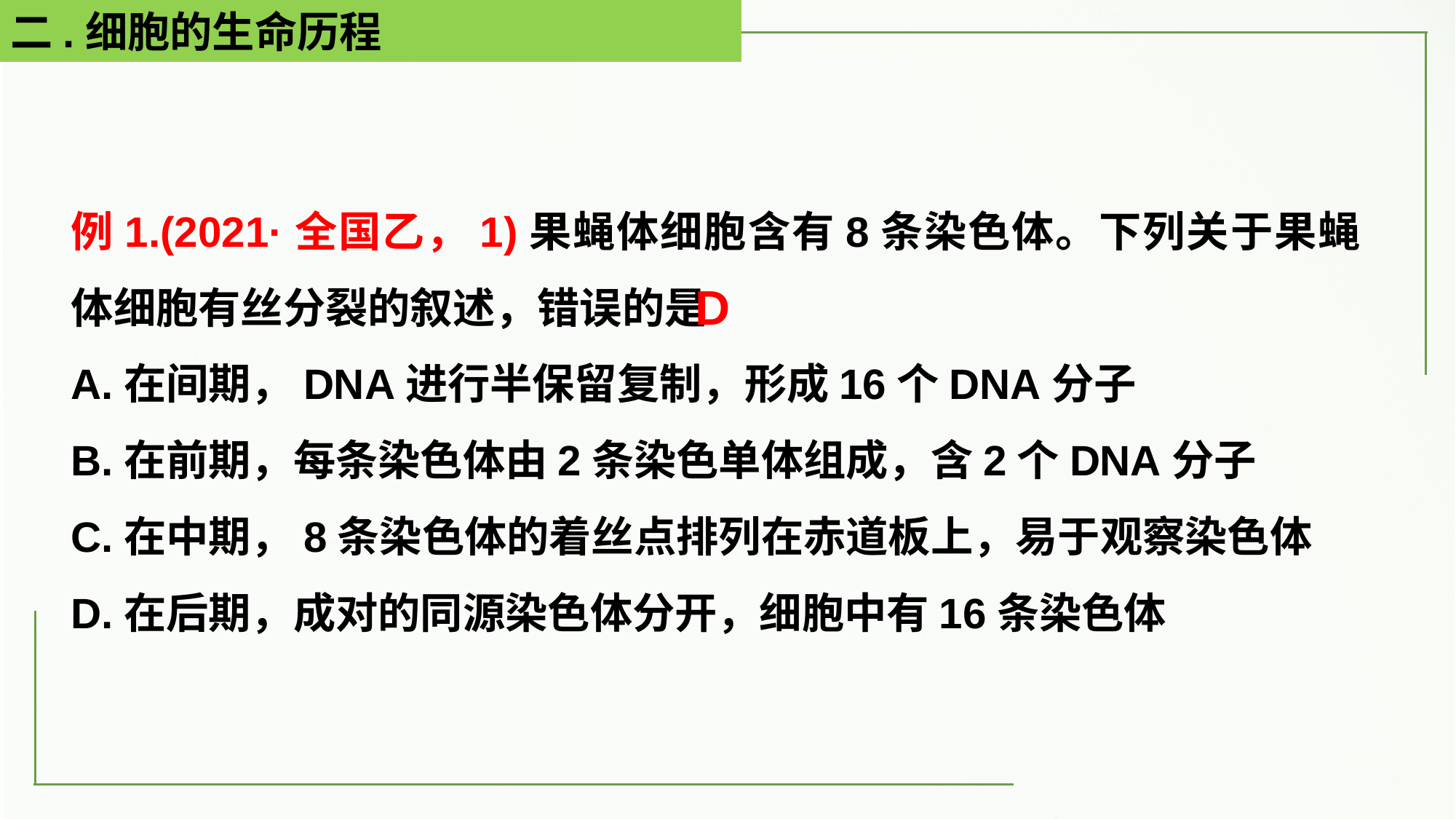

二.细胞的生命历程
例1.(2021·全国乙，1)果蝇体细胞含有8条染色体。下列关于果蝇体细胞有丝分裂的叙述，错误的是
A.在间期，DNA进行半保留复制，形成16个DNA分子
B.在前期，每条染色体由2条染色单体组成，含2个DNA分子
C.在中期，8条染色体的着丝点排列在赤道板上，易于观察染色体
D.在后期，成对的同源染色体分开，细胞中有16条染色体
D